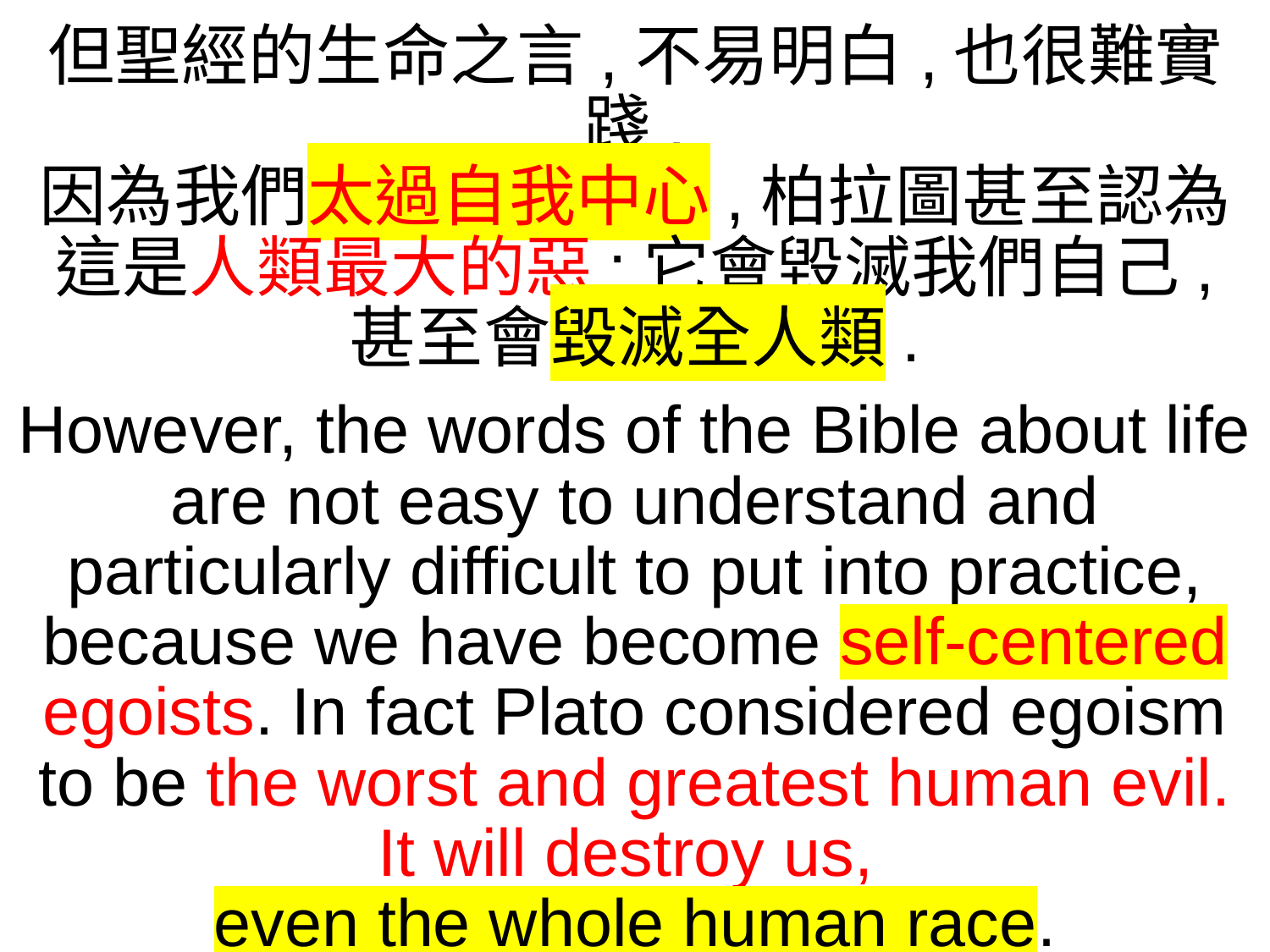

但聖經的生命之言,不易明白,也很難實踐,
因為我們太過自我中心,柏拉圖甚至認為
這是人類最大的惡;它會毀滅我們自己,
甚至會毀滅全人類.
However, the words of the Bible about life are not easy to understand and particularly difficult to put into practice, because we have become self-centered egoists. In fact Plato considered egoism to be the worst and greatest human evil. It will destroy us,
even the whole human race.